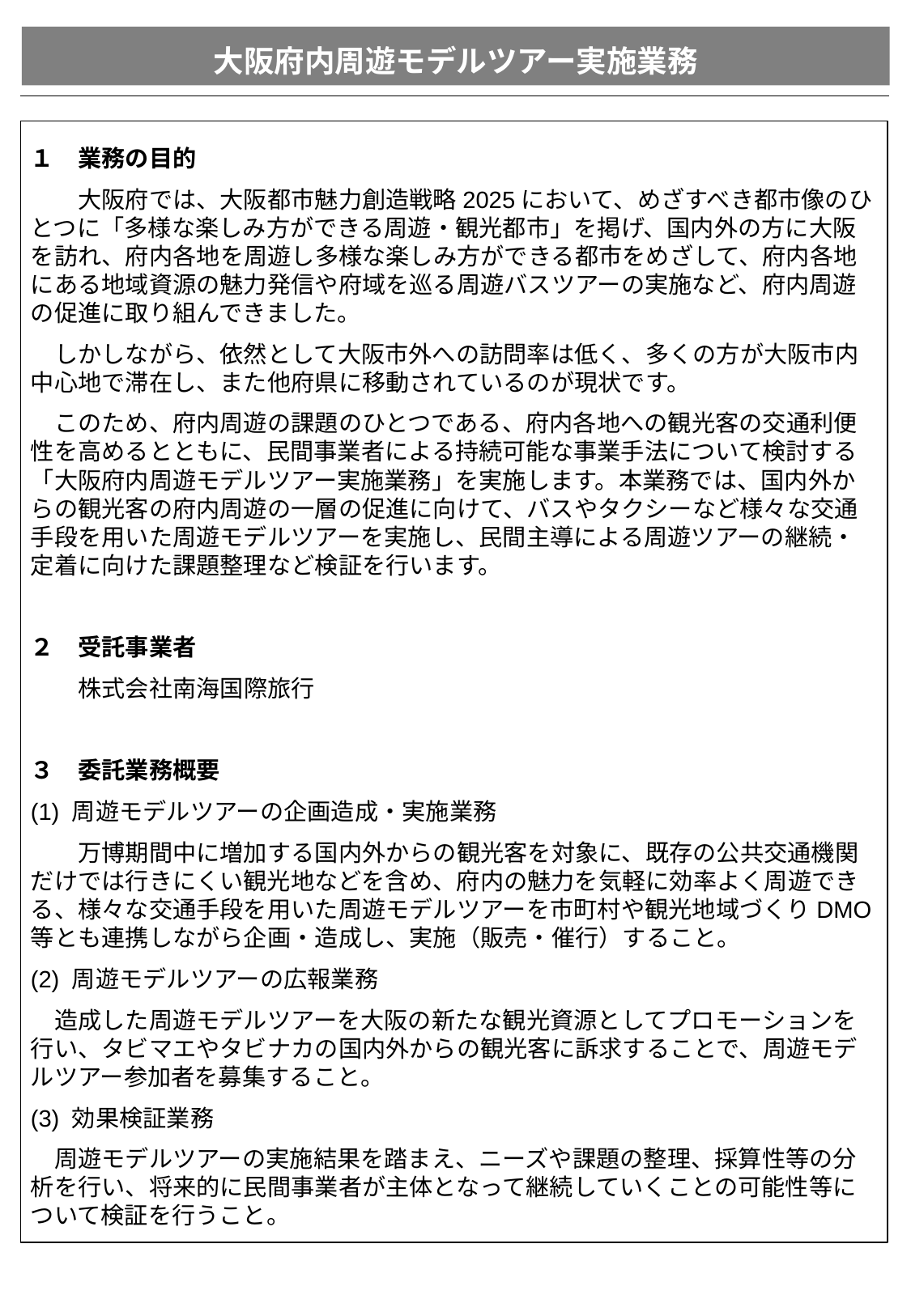

大阪府内周遊モデルツアー実施業務

１　業務の目的
　　大阪府では、大阪都市魅力創造戦略2025において、めざすべき都市像のひとつに「多様な楽しみ方ができる周遊・観光都市」を掲げ、国内外の方に大阪を訪れ、府内各地を周遊し多様な楽しみ方ができる都市をめざして、府内各地にある地域資源の魅力発信や府域を巡る周遊バスツアーの実施など、府内周遊の促進に取り組んできました。
　しかしながら、依然として大阪市外への訪問率は低く、多くの方が大阪市内中心地で滞在し、また他府県に移動されているのが現状です。
　このため、府内周遊の課題のひとつである、府内各地への観光客の交通利便性を高めるとともに、民間事業者による持続可能な事業手法について検討する「大阪府内周遊モデルツアー実施業務」を実施します。本業務では、国内外からの観光客の府内周遊の一層の促進に向けて、バスやタクシーなど様々な交通手段を用いた周遊モデルツアーを実施し、民間主導による周遊ツアーの継続・定着に向けた課題整理など検証を行います。

２　受託事業者
　　株式会社南海国際旅行

３　委託業務概要
(1) 周遊モデルツアーの企画造成・実施業務
　　万博期間中に増加する国内外からの観光客を対象に、既存の公共交通機関だけでは行きにくい観光地などを含め、府内の魅力を気軽に効率よく周遊できる、様々な交通手段を用いた周遊モデルツアーを市町村や観光地域づくりDMO等とも連携しながら企画・造成し、実施（販売・催行）すること。
(2) 周遊モデルツアーの広報業務
　造成した周遊モデルツアーを大阪の新たな観光資源としてプロモーションを行い、タビマエやタビナカの国内外からの観光客に訴求することで、周遊モデルツアー参加者を募集すること。
(3) 効果検証業務
　周遊モデルツアーの実施結果を踏まえ、ニーズや課題の整理、採算性等の分析を行い、将来的に民間事業者が主体となって継続していくことの可能性等について検証を行うこと。